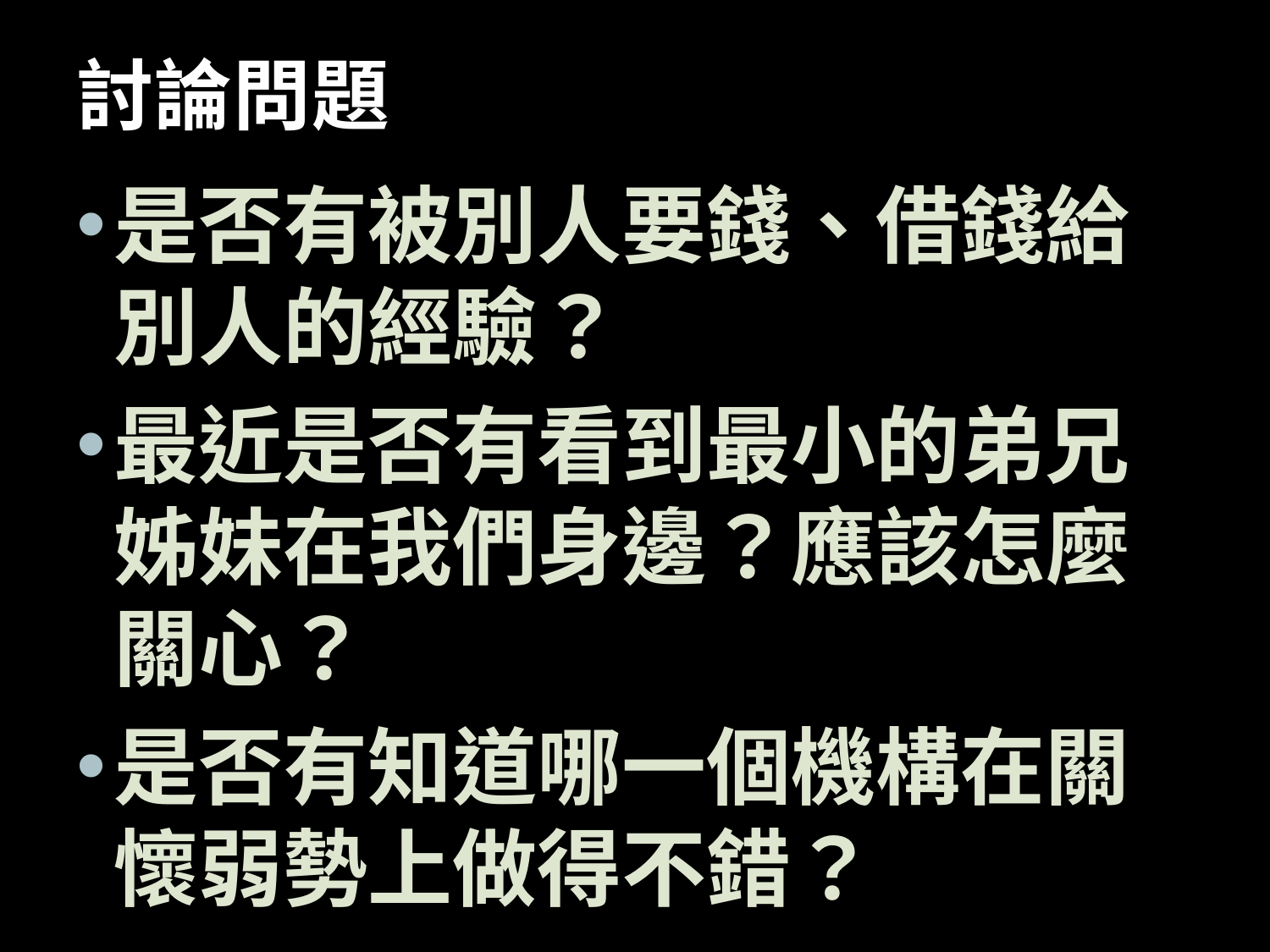

# 討論問題
是否有被別人要錢、借錢給別人的經驗？
最近是否有看到最小的弟兄姊妹在我們身邊？應該怎麼關心？
是否有知道哪一個機構在關懷弱勢上做得不錯？